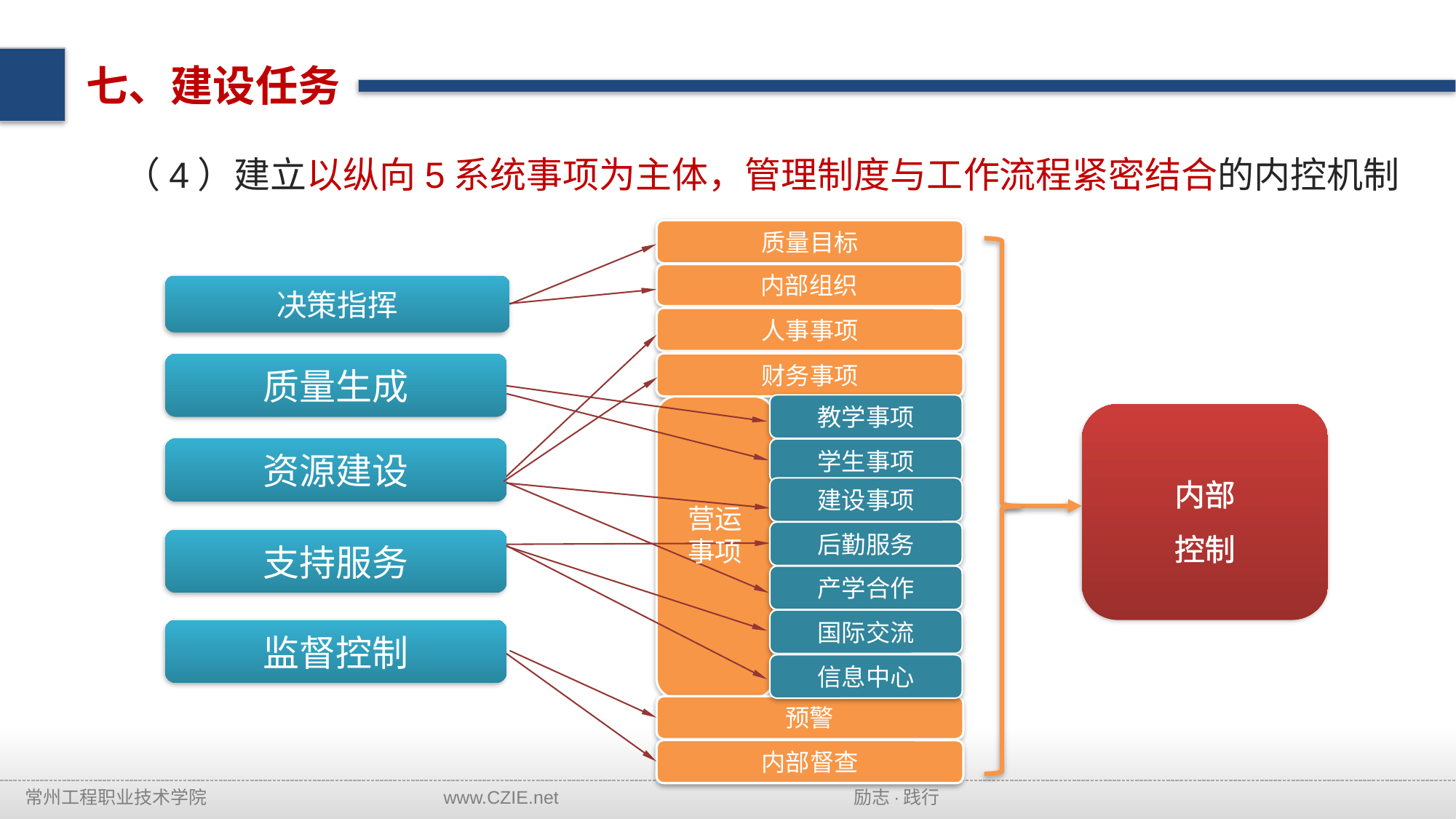

七、建设任务

（4）建立以纵向5系统事项为主体，管理制度与工作流程紧密结合的内控机制
质量目标

内部组织
决策指挥
质量生成
资源建设
支持服务
监督控制

人事事项

财务事项

教学事项

内部
控制
学生事项
建设事项

营运
事项

后勤服务

产学合作
国际交流

信息中心
预警
内部督查